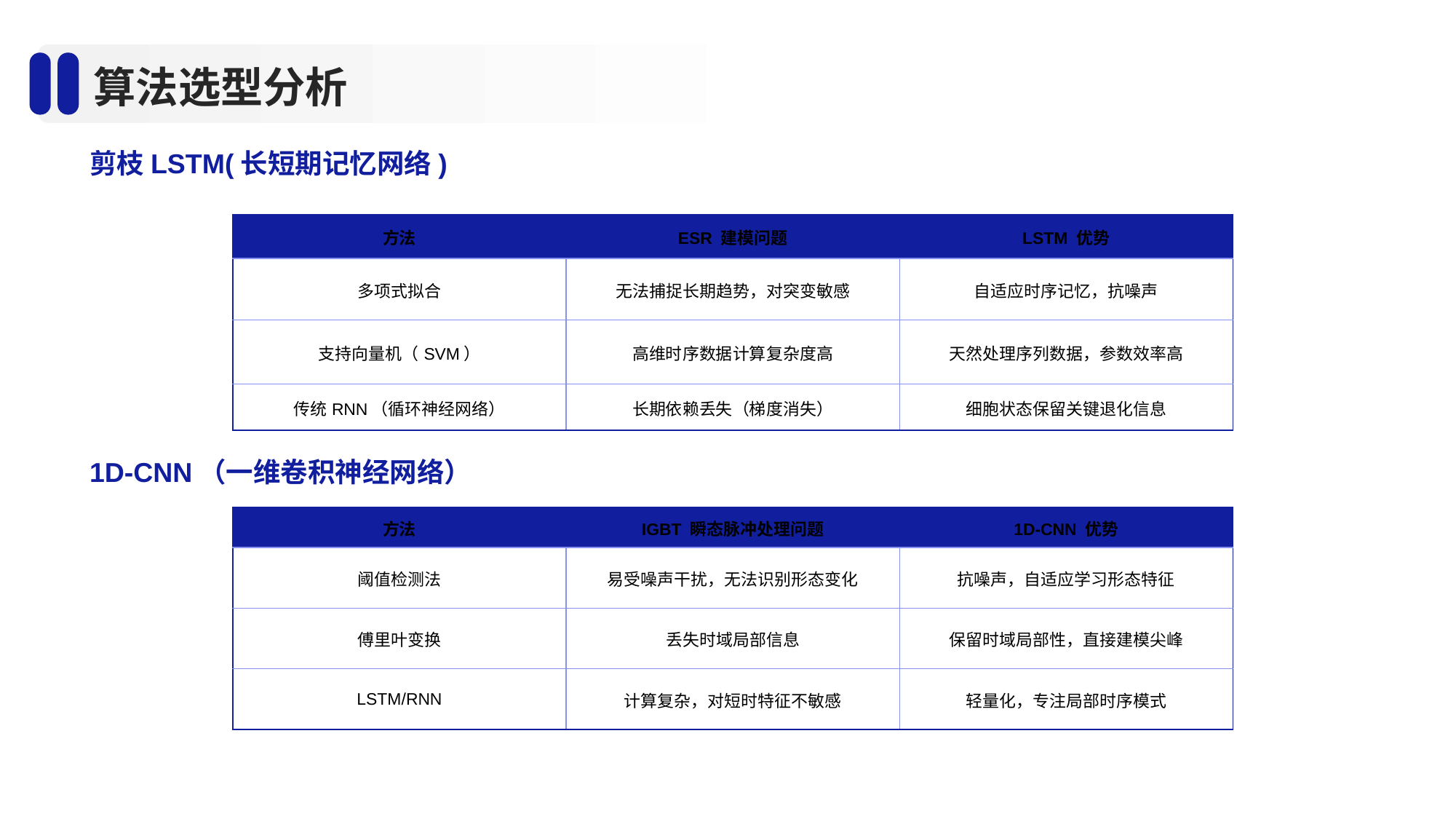

算法选型分析
剪枝LSTM(长短期记忆网络)
| 方法 | ESR 建模问题 | LSTM 优势 |
| --- | --- | --- |
| 多项式拟合 | 无法捕捉长期趋势，对突变敏感 | 自适应时序记忆，抗噪声 |
| 支持向量机（SVM） | 高维时序数据计算复杂度高 | 天然处理序列数据，参数效率高 |
| 传统RNN（循环神经网络） | 长期依赖丢失（梯度消失） | 细胞状态保留关键退化信息 |
1D-CNN（一维卷积神经网络）
| 方法 | IGBT 瞬态脉冲处理问题 | 1D-CNN 优势 |
| --- | --- | --- |
| 阈值检测法 | 易受噪声干扰，无法识别形态变化 | 抗噪声，自适应学习形态特征 |
| 傅里叶变换 | 丢失时域局部信息 | 保留时域局部性，直接建模尖峰 |
| LSTM/RNN | 计算复杂，对短时特征不敏感 | 轻量化，专注局部时序模式 |